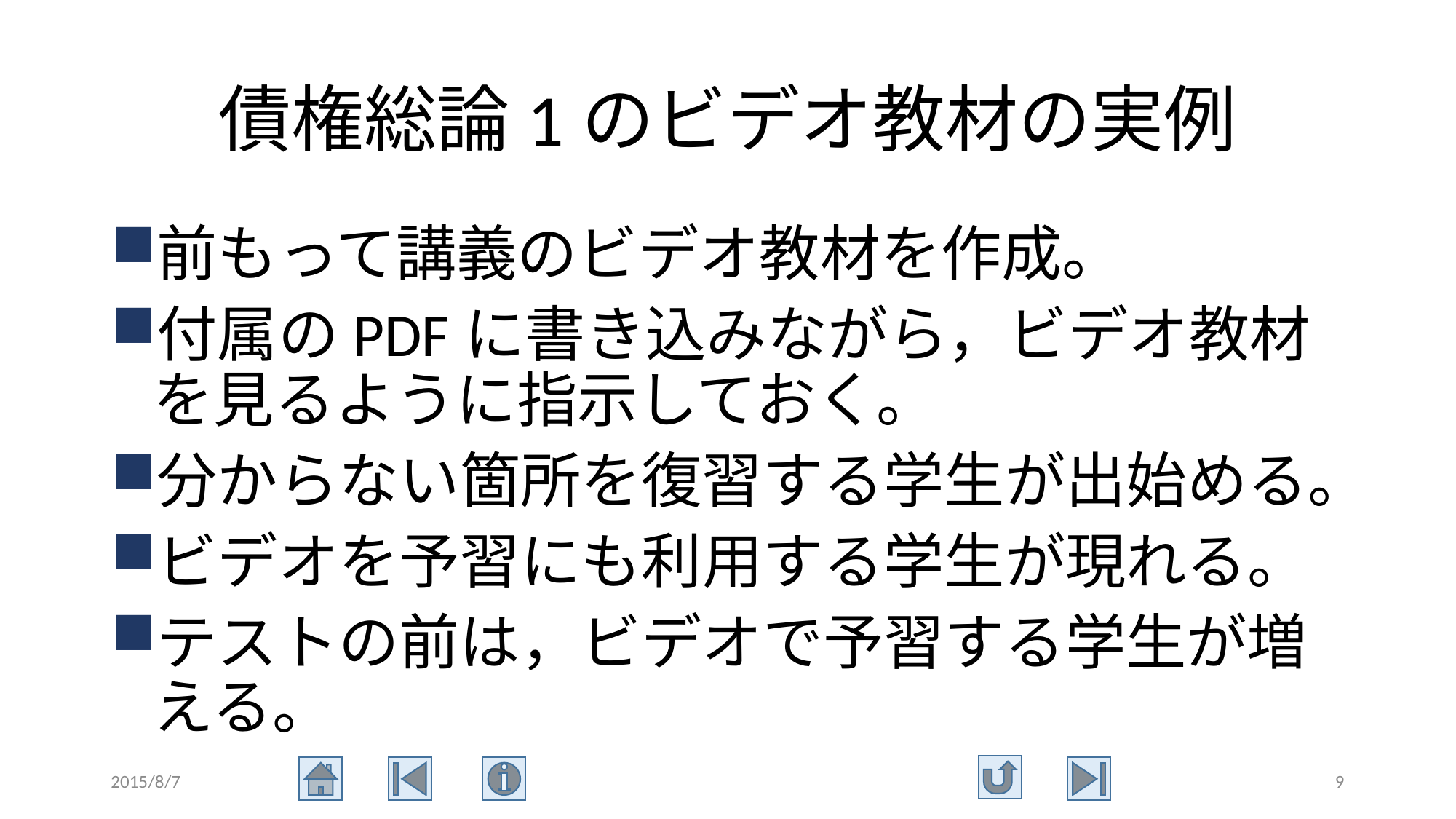

# 債権総論1のビデオ教材の実例
前もって講義のビデオ教材を作成。
付属のPDFに書き込みながら，ビデオ教材を見るように指示しておく。
分からない箇所を復習する学生が出始める。
ビデオを予習にも利用する学生が現れる。
テストの前は，ビデオで予習する学生が増える。
2015/8/7
9